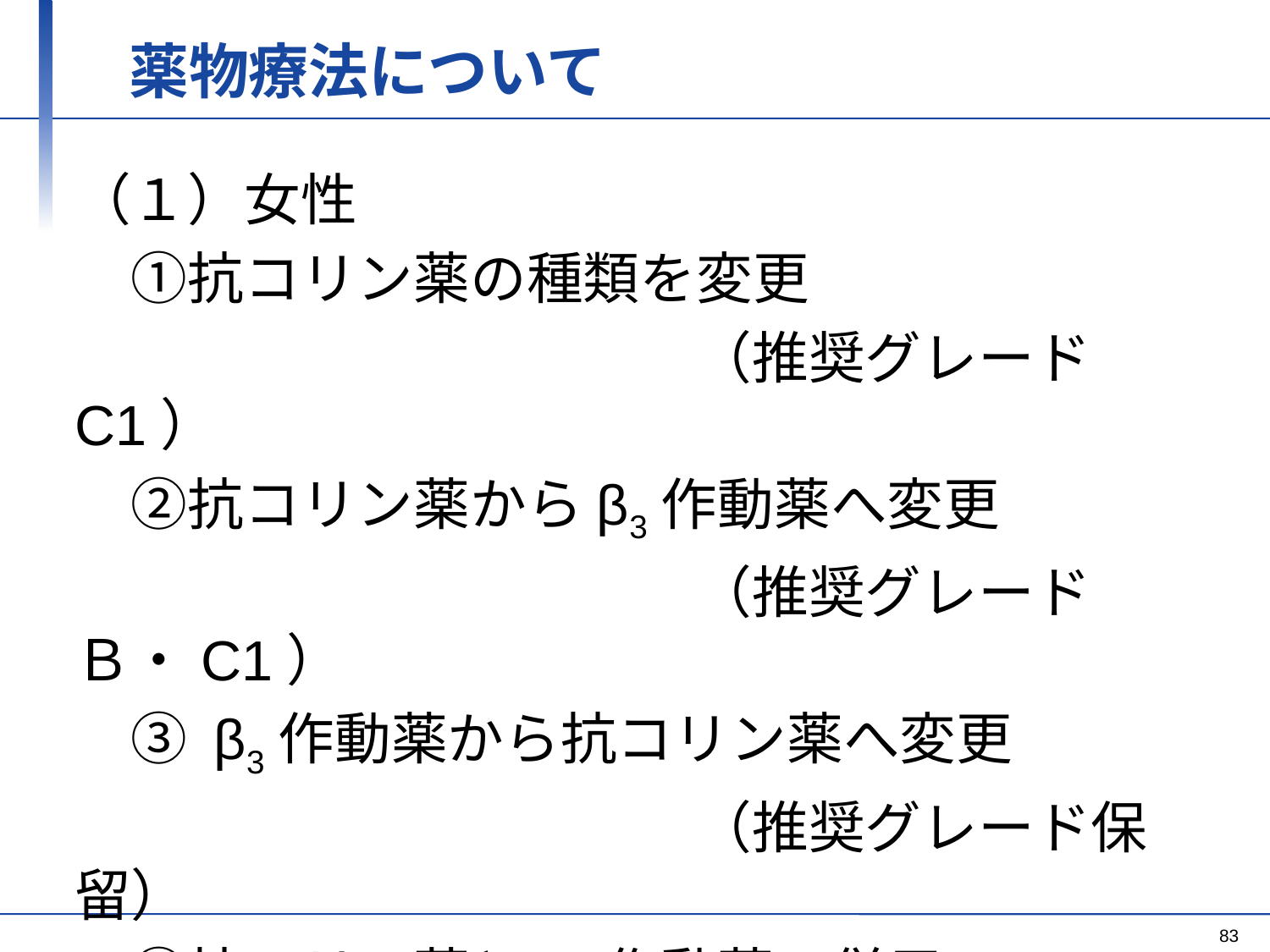

# 薬物療法について
（１）女性
　①抗コリン薬の種類を変更
				　　（推奨グレードC1）
　②抗コリン薬からβ3作動薬へ変更
				　　（推奨グレードＢ・C1）
　③ β3作動薬から抗コリン薬へ変更
　	　			　　（推奨グレード保留）
　④抗コリン薬とβ3作動薬の併用
				　　（推奨グレードB）
83